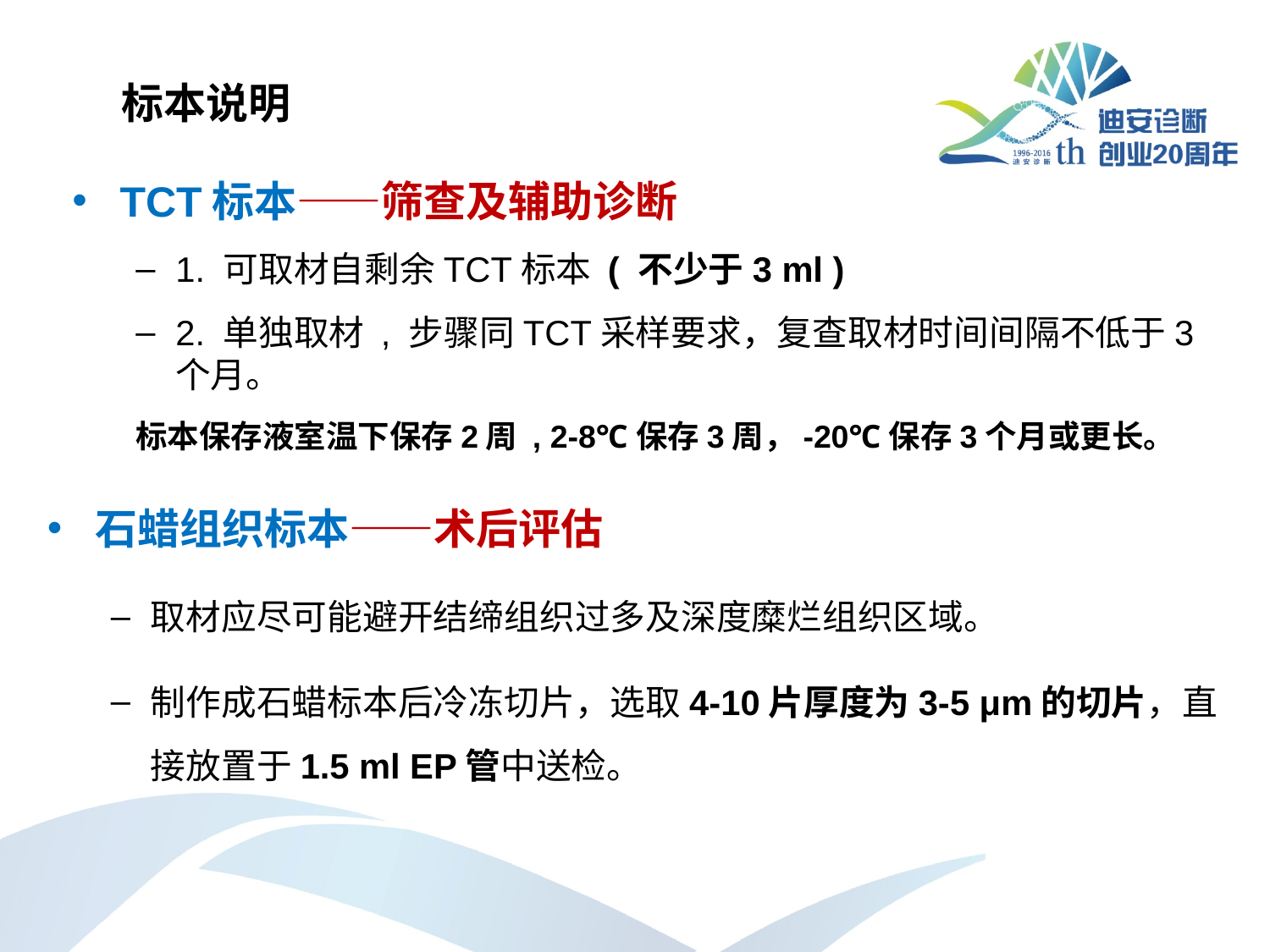

标本说明
TCT标本——筛查及辅助诊断
1. 可取材自剩余TCT标本 ( 不少于3 ml )
2. 单独取材 , 步骤同TCT采样要求，复查取材时间间隔不低于3个月。
标本保存液室温下保存2周 , 2-8℃保存3周，-20℃保存3个月或更长。

石蜡组织标本——术后评估
取材应尽可能避开结缔组织过多及深度糜烂组织区域。
制作成石蜡标本后冷冻切片，选取4-10片厚度为3-5 μm的切片，直接放置于1.5 ml EP管中送检。